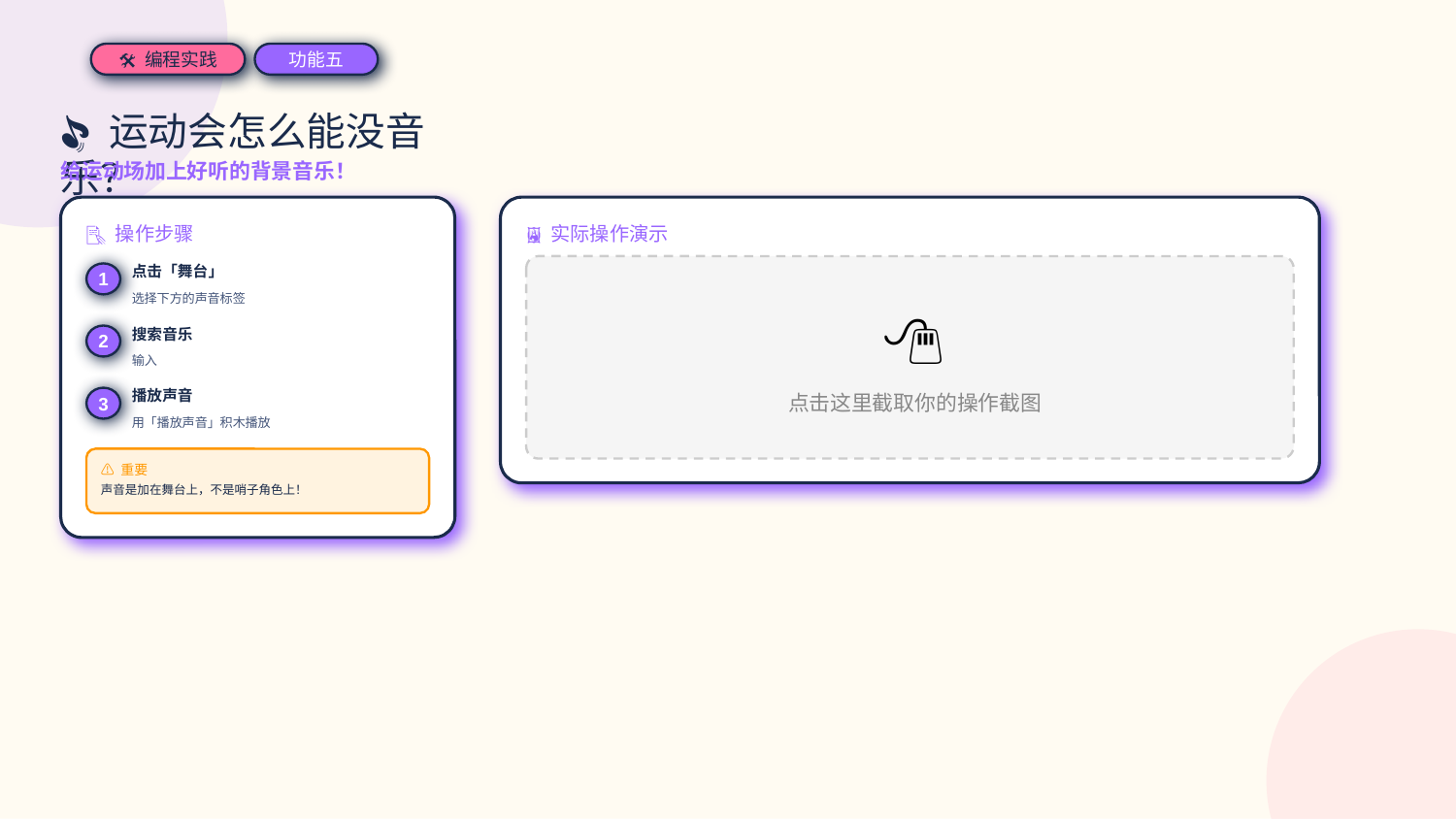

🛠 编程实践
功能五
🎵 运动会怎么能没音乐？
给运动场加上好听的背景音乐！

📝 操作步骤
🖼️ 实际操作演示

1
点击「舞台」
选择下方的声音标签
🖱️
2
搜索音乐
输入 Drive Around
3
播放声音
点击这里截取你的操作截图
用「播放声音」积木播放

⚠️ 重要
声音是加在舞台上，不是哨子角色上！